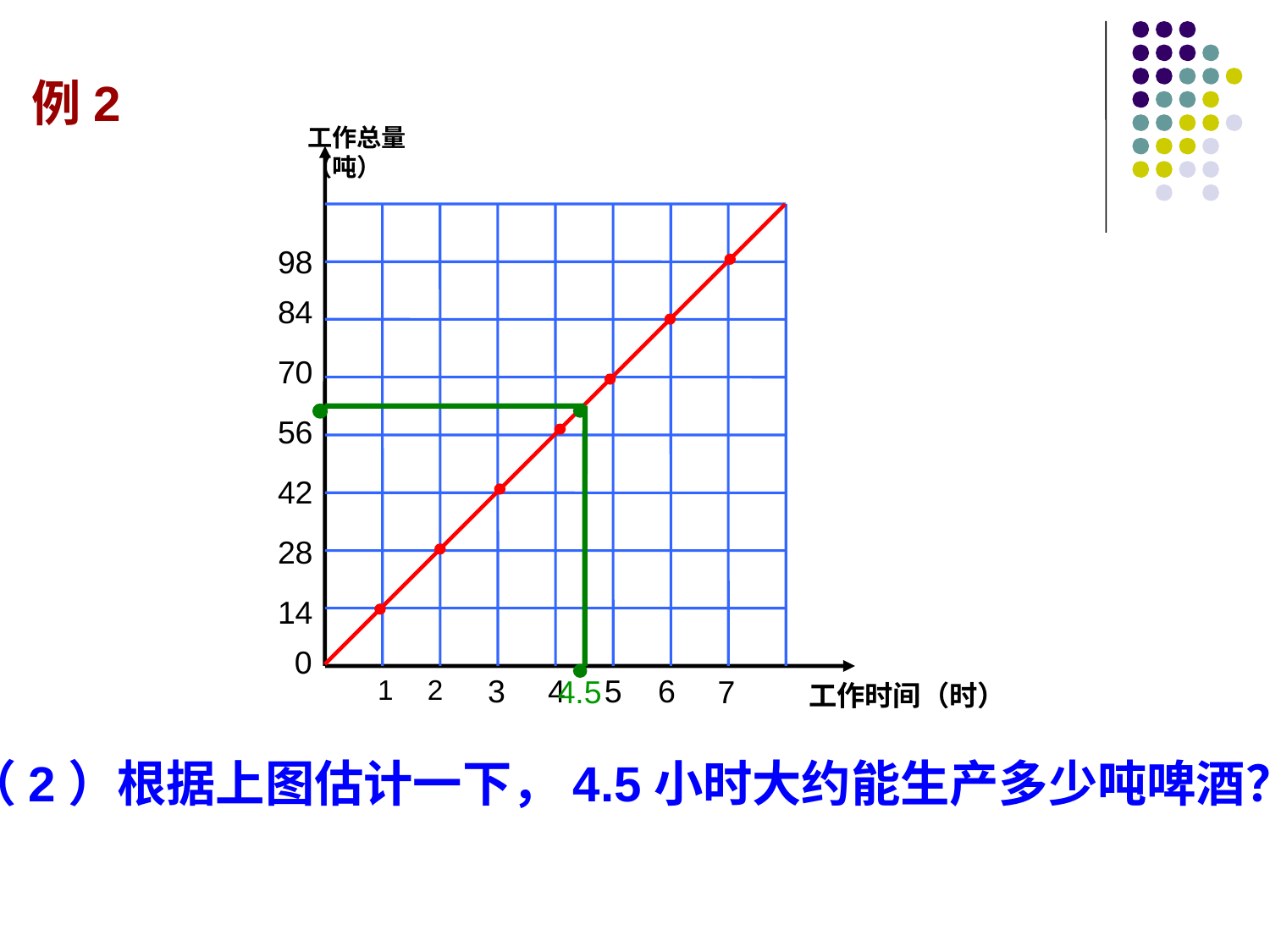

例2
工作总量（吨）

98
84
70
56
42
28
14
0
3
4
5
6
1
2
7
工作时间（时）

4.5

（2）根据上图估计一下，4.5小时大约能生产多少吨啤酒？